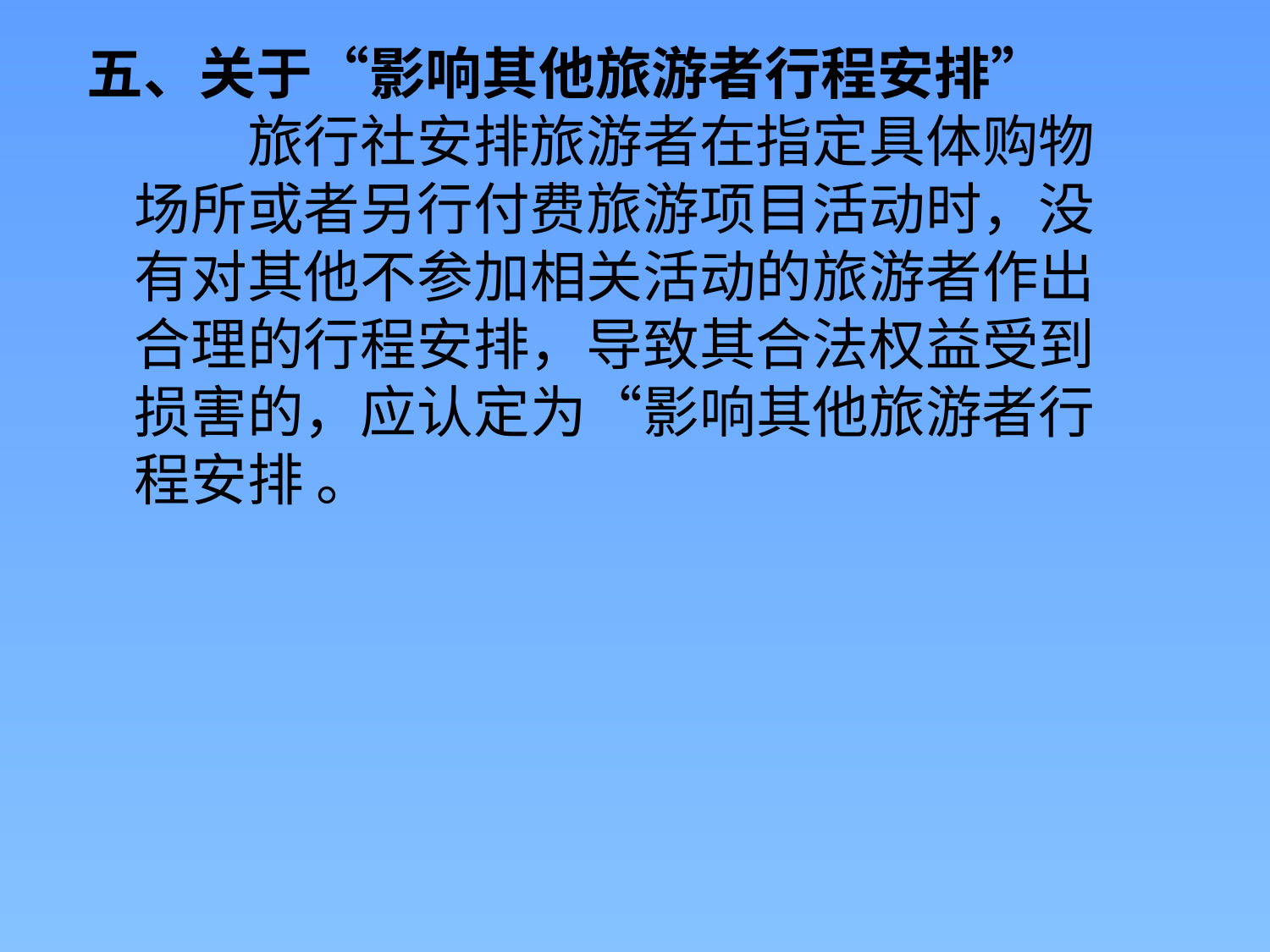

五、关于“影响其他旅游者行程安排”
　　旅行社安排旅游者在指定具体购物场所或者另行付费旅游项目活动时，没有对其他不参加相关活动的旅游者作出合理的行程安排，导致其合法权益受到损害的，应认定为“影响其他旅游者行程安排 。